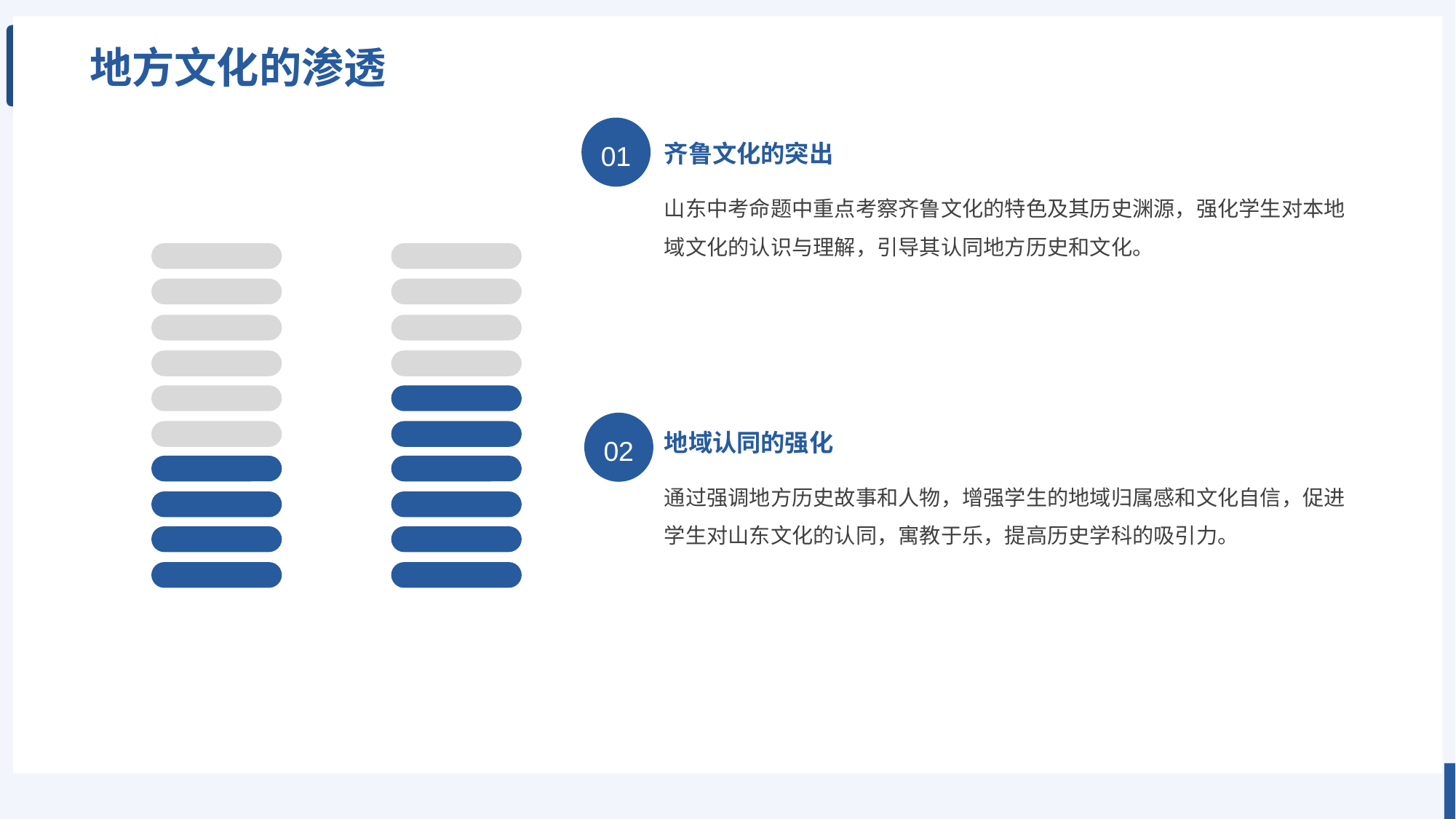

地方文化的渗透
01
齐鲁文化的突出
山东中考命题中重点考察齐鲁文化的特色及其历史渊源，强化学生对本地域文化的认识与理解，引导其认同地方历史和文化。

02

地域认同的强化

通过强调地方历史故事和人物，增强学生的地域归属感和文化自信，促进学生对山东文化的认同，寓教于乐，提高历史学科的吸引力。